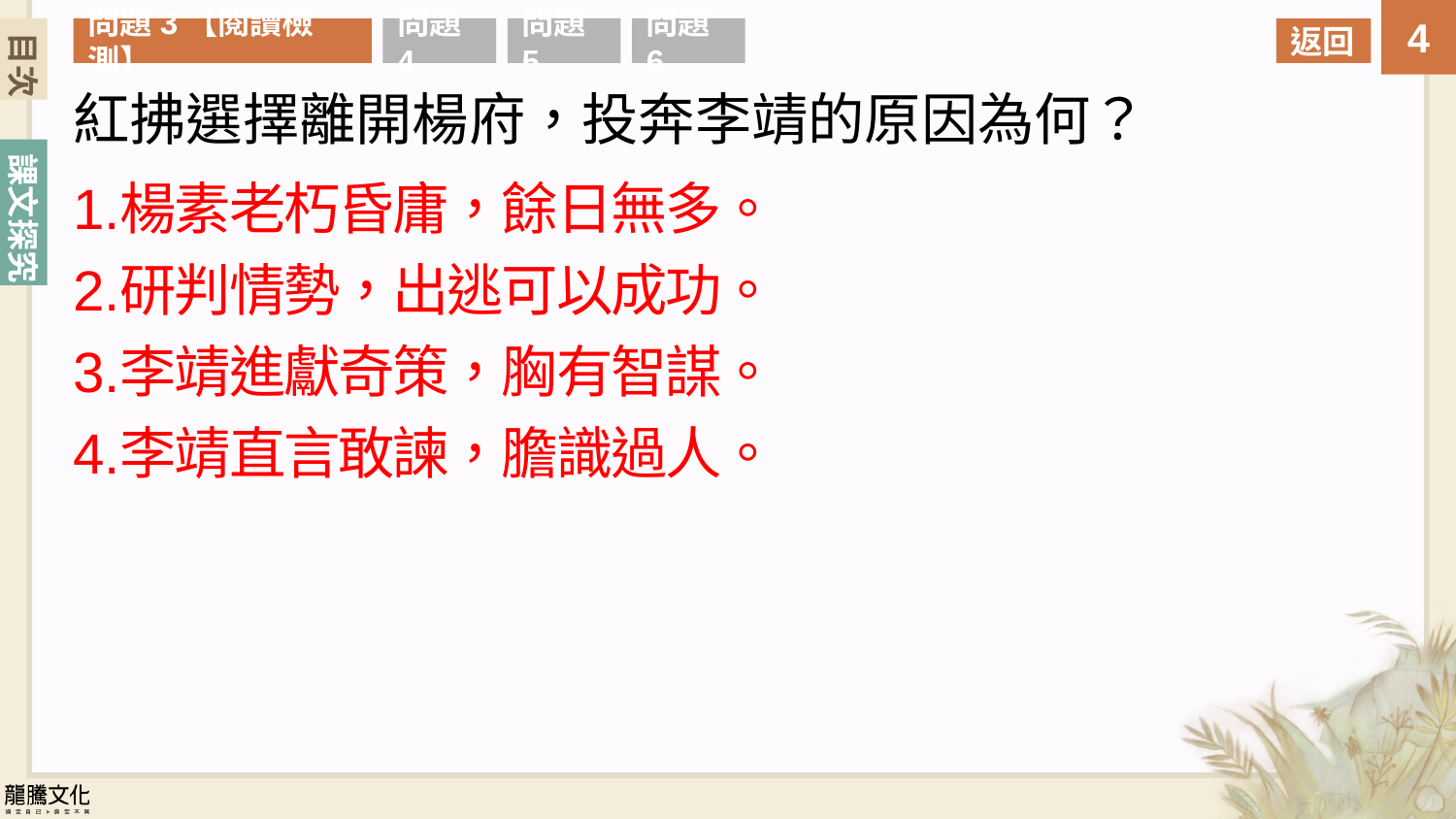

目次
問題3【閱讀檢測】
問題4
問題5
問題6
返回
紅拂選擇離開楊府，投奔李靖的原因為何？
楊素老朽昏庸，餘日無多。
研判情勢，出逃可以成功。
李靖進獻奇策，胸有智謀。
李靖直言敢諫，膽識過人。